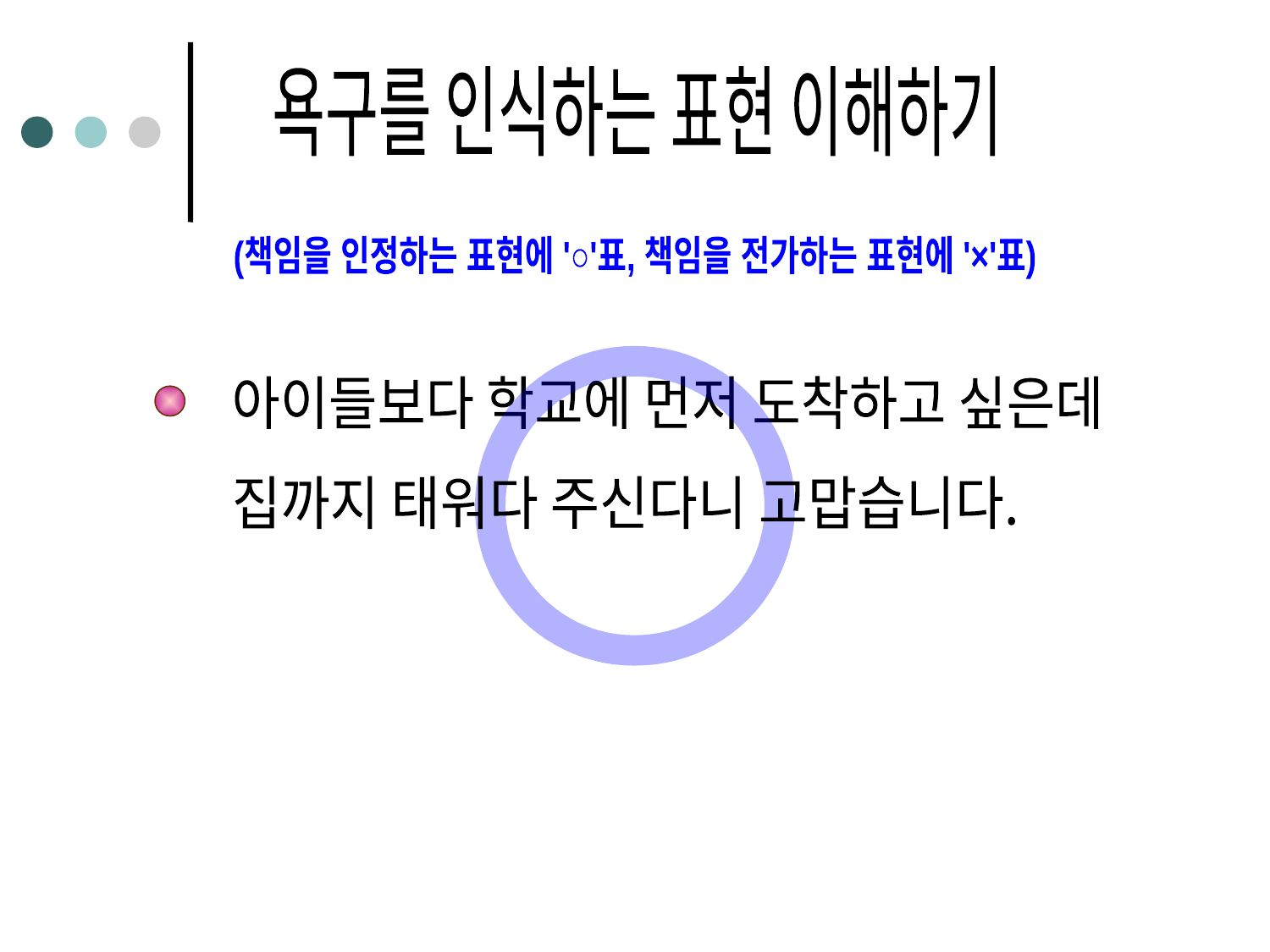

욕구를 인식하는 표현 이해하기
(책임을 인정하는 표현에 '○'표, 책임을 전가하는 표현에 '×'표)

×
○
○
○
×
○
나는 서로 존중하는 분위기가 중요하다고 생각하기 때문에
너와 저녁에 함께 시험공부를 하고 싶었는데
지금쯤 작업이 많이 진행되었으면 했는데
아이들보다 학교에 먼저 도착하고 싶은데
×

네가 쓰레기를 교실 바닥에 버려서 나는 정말 실망했어.
나는 다른 사람들이 흠잡는 말을 할 때

당신이 하겠다고 말한 일을 하지 않아서 정말 실망했어

당신이 그렇게 말하면 정말 화가납니다.
오지 않겠다고 하니까 정말 섭섭해
그렇지 못해서 정말 걱정입니다.
마음이 아파요.
집까지 태워다 주신다니 고맙습니다.
실망한 느낌에 대한 책임이 오직 상대의 행위에 있다고 암시

느낌에 영향을 미치는 욕구나 생각을 표현하는 것이 바람직함

  ▶ 나는 네가 쓰레기를 교실 바닥에 버려서 실망했어.

      왜냐하면 학생들이 깨끗한 환경에서 공부할 수 있기를 바라기 때문이야.
    ▶ 나는 비판 받기 보다는 인정받고 싶기 때문에,

        사람들이 흠잡는 말을 하면 마음이 아파요.
    ▶ 나는 당신의 말을 신뢰할 수 있기를 바라기 때문에,

        당신이 하겠다던 일을 하지 않아서 정말 실망했어